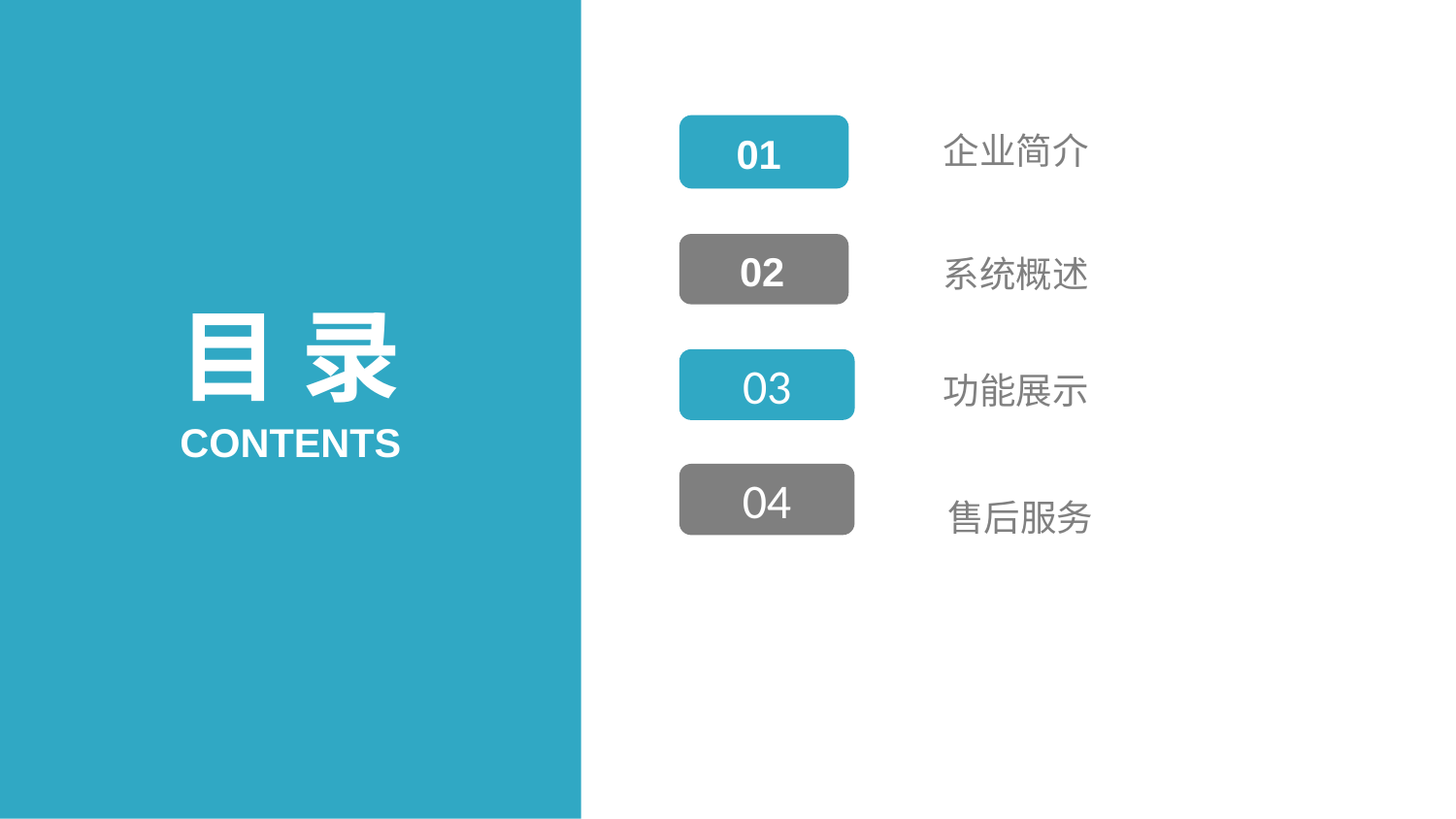

企业简介
 01

02
系统概述

目 录
功能展示
03
CONTENTS
04
售后服务
04